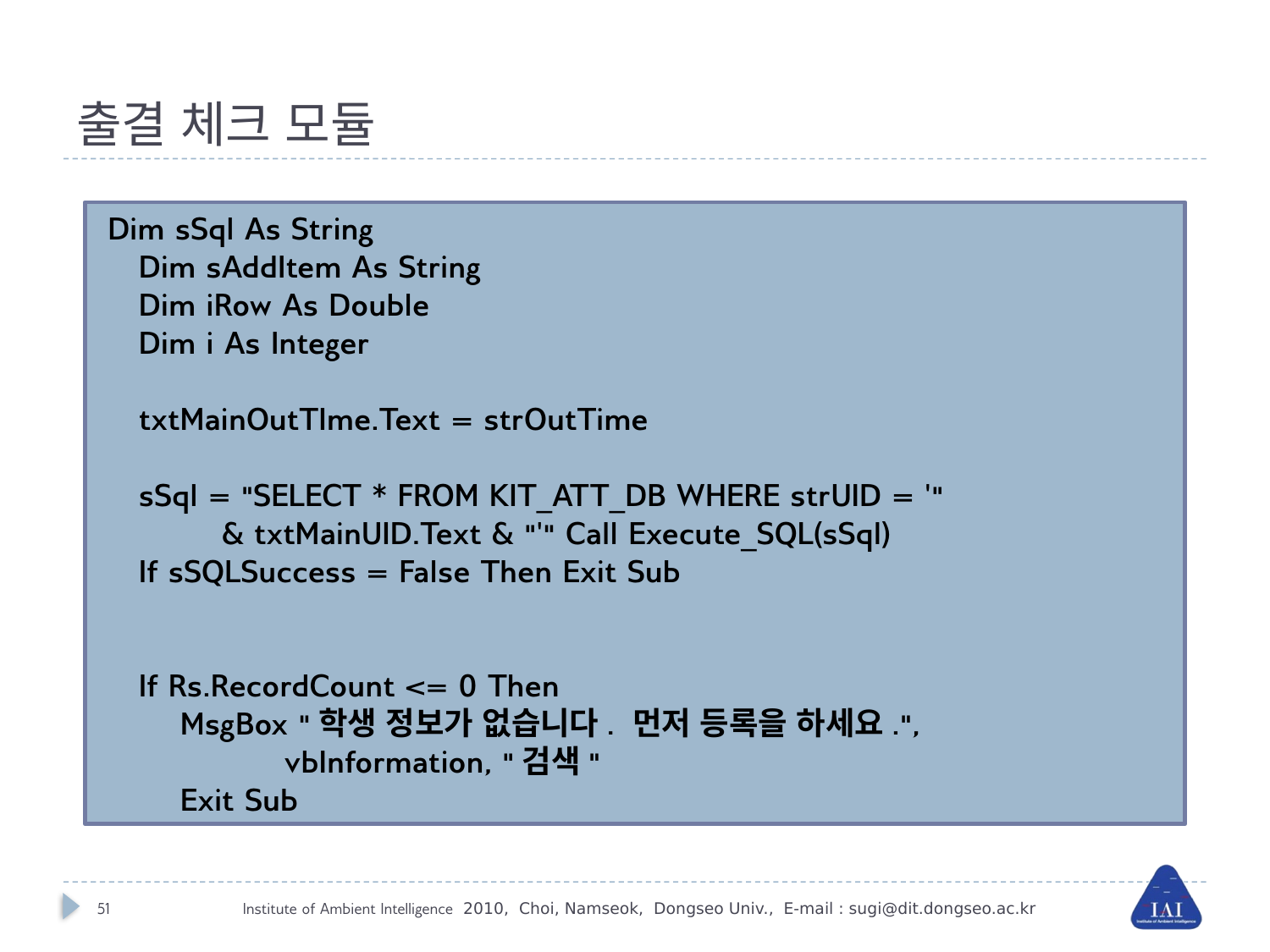

# 출결 체크 모듈

 Dim sSql As String
    Dim sAddItem As String
    Dim iRow As Double
    Dim i As Integer

    txtMainOutTIme.Text = strOutTime

    sSql = "SELECT * FROM KIT_ATT_DB WHERE strUID = '"
            & txtMainUID.Text & "'" Call Execute_SQL(sSql)
    If sSQLSuccess = False Then Exit Sub

    If Rs.RecordCount <= 0 Then
        MsgBox "학생 정보가 없습니다. 먼저 등록을 하세요.",
                  vbInformation, "검색"
        Exit Sub